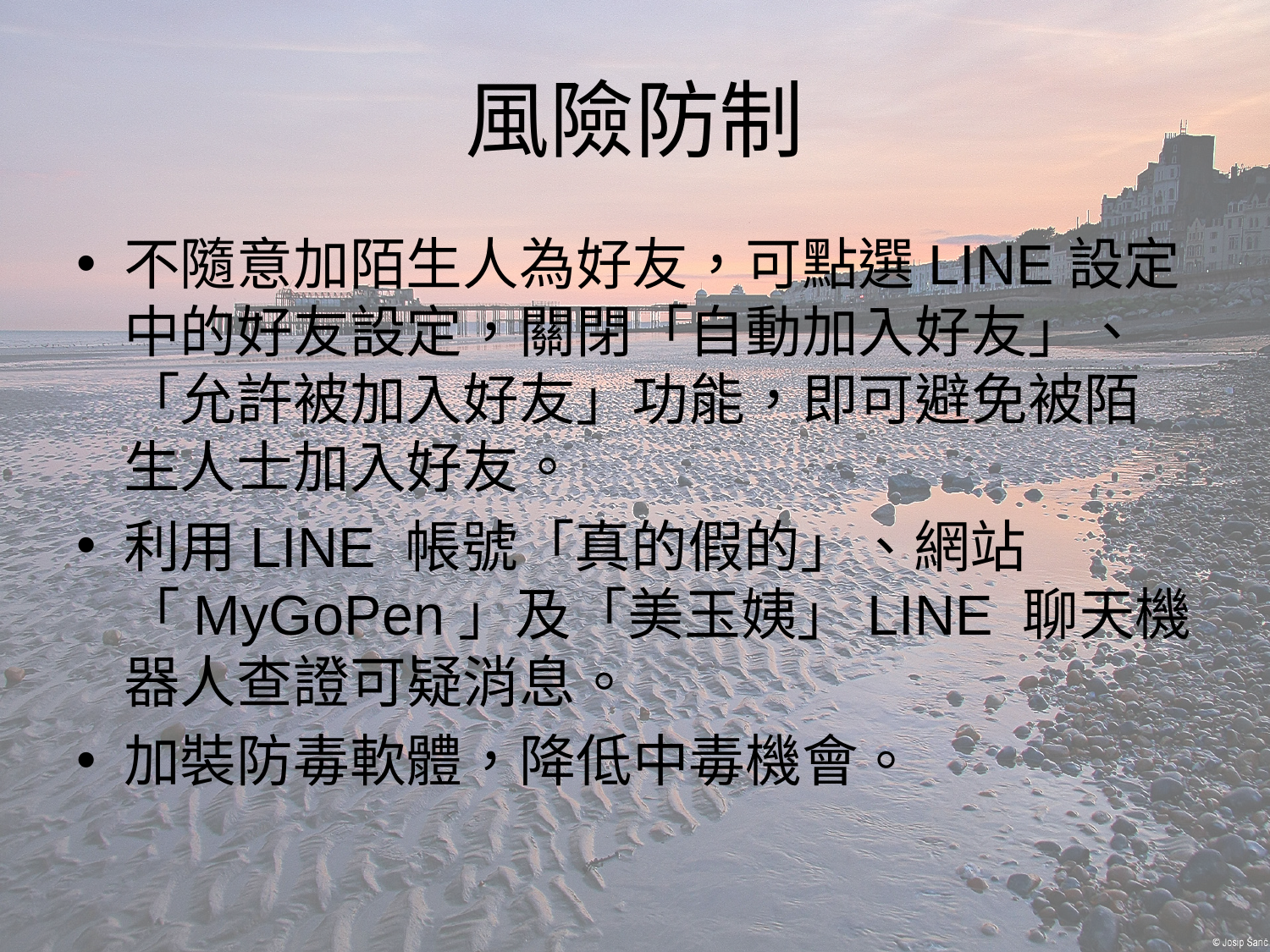

# 風險防制
不隨意加陌生人為好友，可點選LINE設定中的好友設定，關閉「自動加入好友」、「允許被加入好友」功能，即可避免被陌生人士加入好友。
利用LINE 帳號「真的假的」、網站 「MyGoPen」及「美玉姨」LINE 聊天機器人查證可疑消息。
加裝防毒軟體，降低中毒機會。